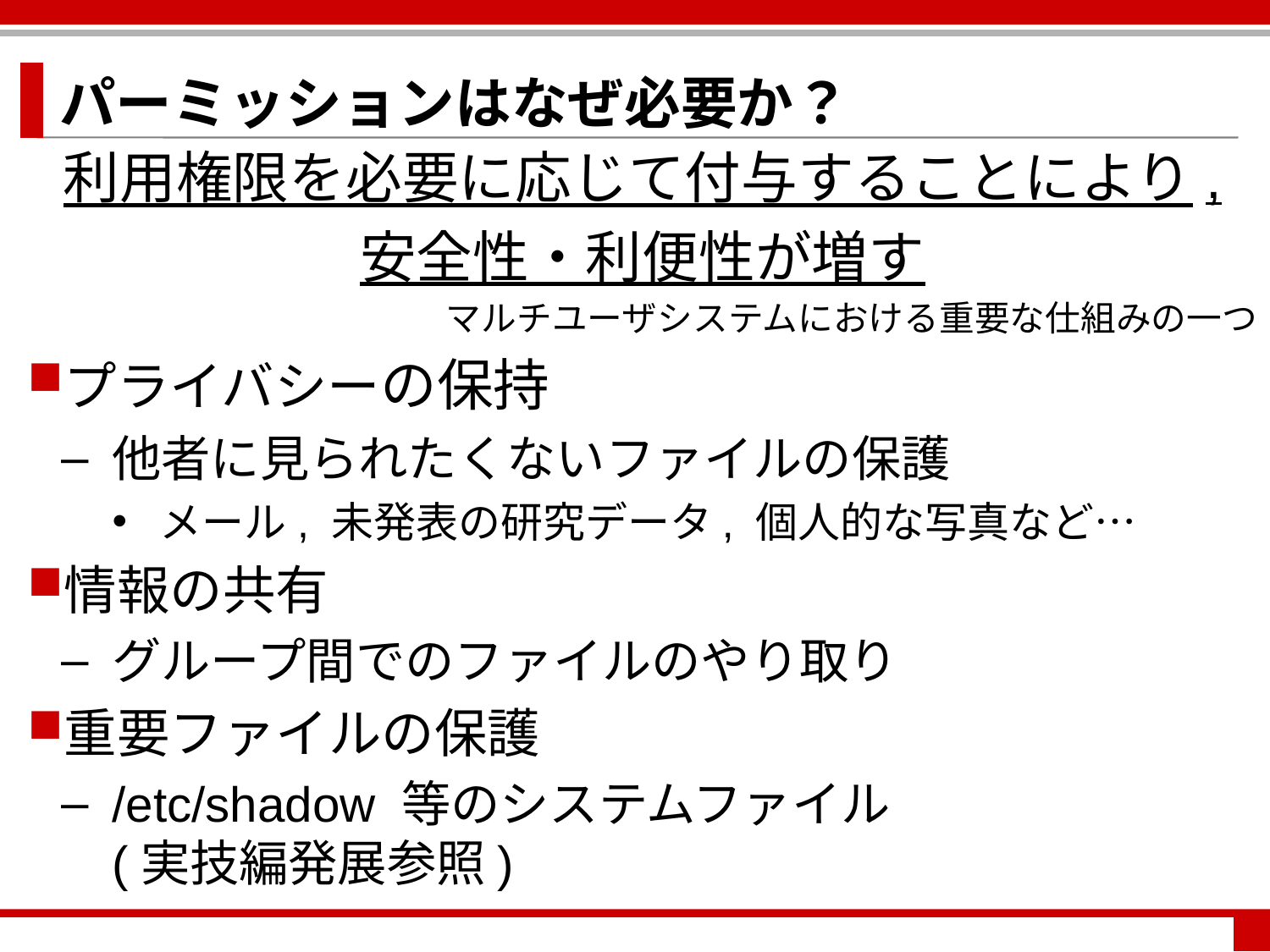

パーミッションはなぜ必要か？
利用権限を必要に応じて付与することにより,
安全性・利便性が増す
マルチユーザシステムにおける重要な仕組みの一つ
プライバシーの保持
他者に見られたくないファイルの保護
メール, 未発表の研究データ, 個人的な写真など…
情報の共有
グループ間でのファイルのやり取り
重要ファイルの保護
/etc/shadow 等のシステムファイル
(実技編発展参照)